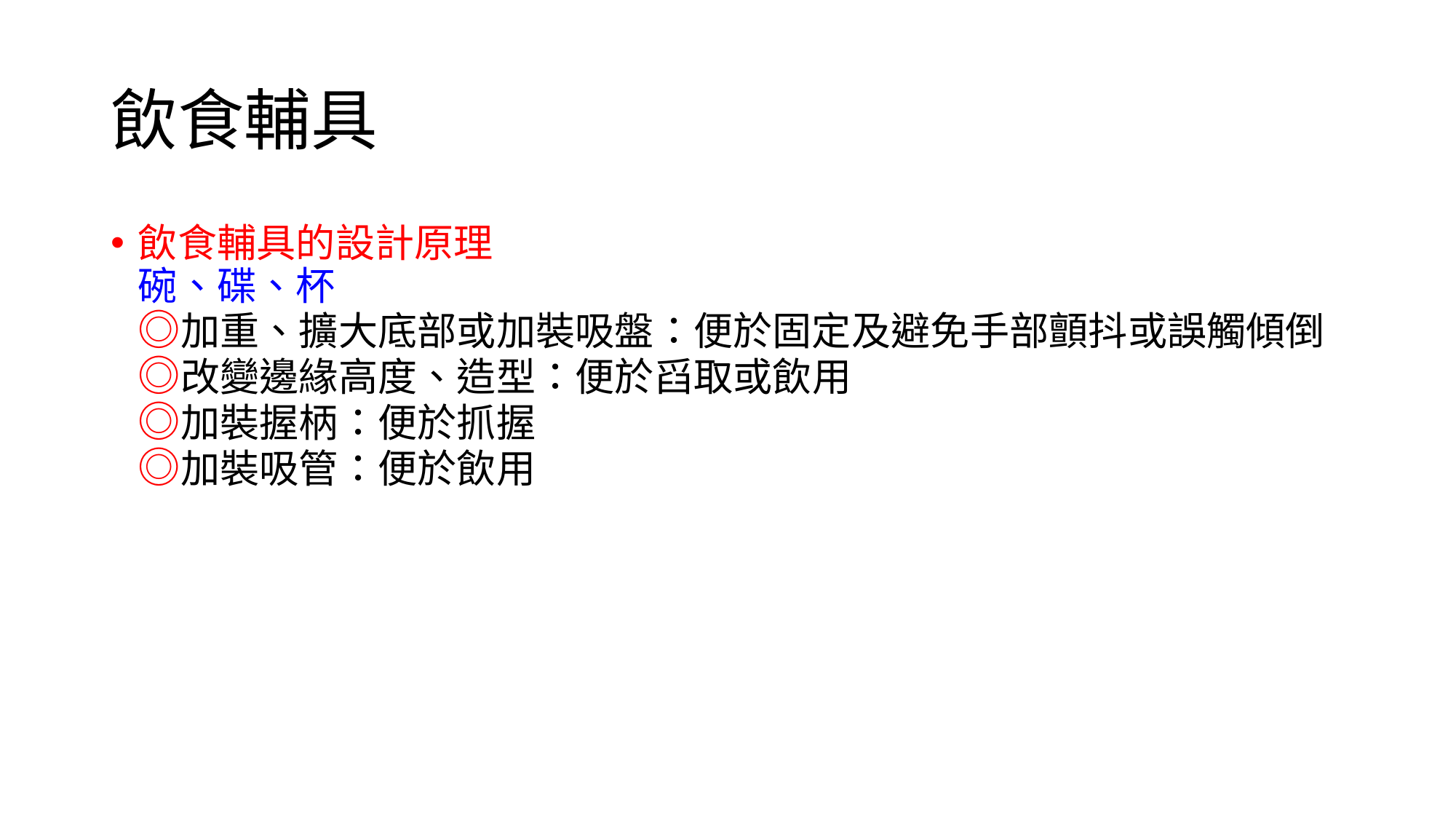

# 飲食輔具
飲食輔具的設計原理
碗、碟、杯
◎加重、擴大底部或加裝吸盤：便於固定及避免手部顫抖或誤觸傾倒
◎改變邊緣高度、造型：便於舀取或飲用
◎加裝握柄：便於抓握
◎加裝吸管：便於飲用